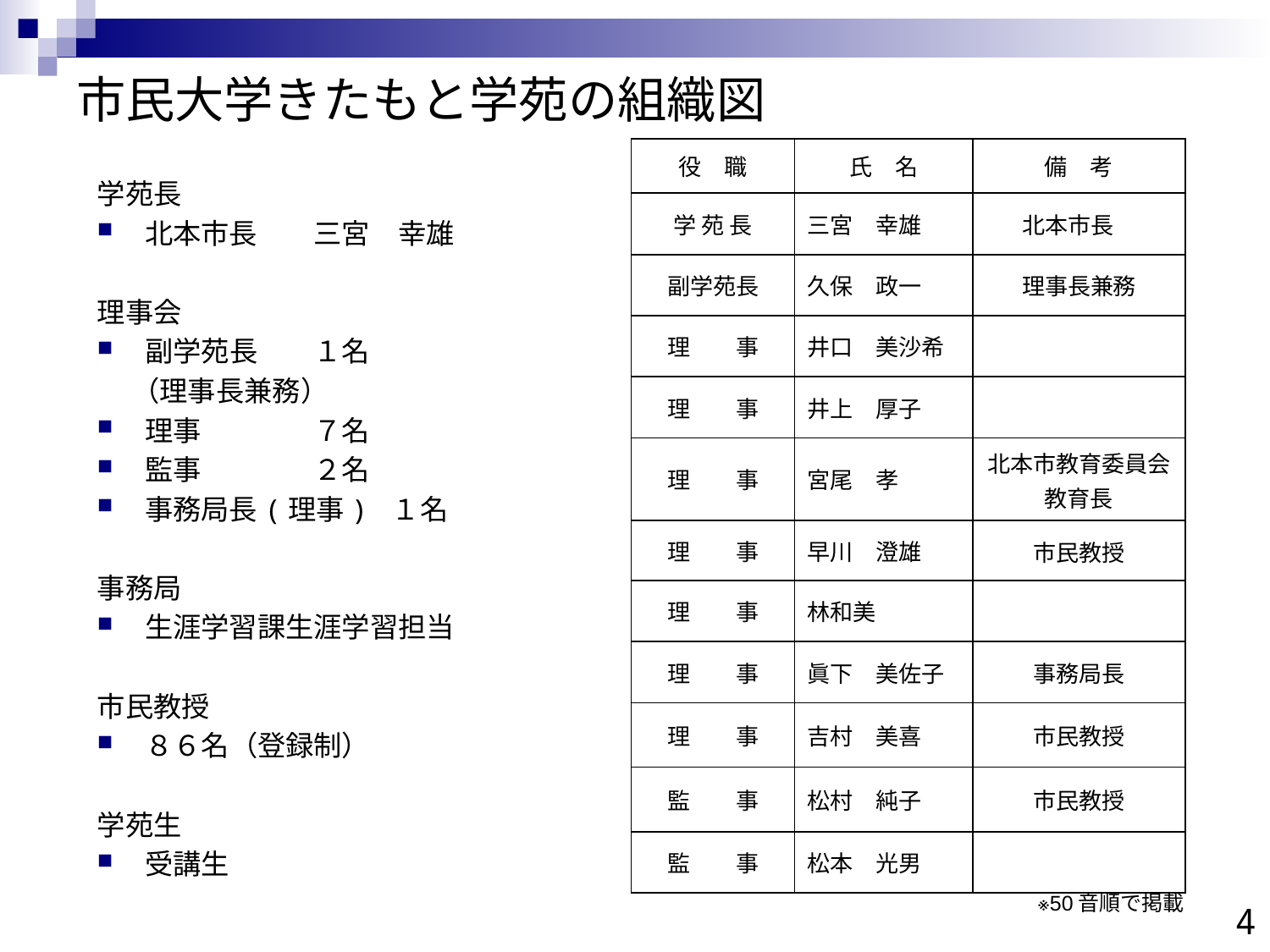

# 市民大学きたもと学苑の組織図
| 役　職 | 氏　名 | 備　考 |
| --- | --- | --- |
| 学 苑 長 | 三宮　幸雄 | 北本市長 |
| 副学苑長 | 久保　政一 | 理事長兼務 |
| 理　　事 | 井口　美沙希 |  |
| 理　　事 | 井上　厚子 |  |
| 理　　事 | 宮尾　孝 | 北本市教育委員会教育長 |
| 理　　事 | 早川　澄雄 | 市民教授 |
| 理　　事 | 林和美 |  |
| 理　　事 | 眞下　美佐子 | 事務局長 |
| 理　　事 | 吉村　美喜 | 市民教授 |
| 監　　事 | 松村　純子 | 市民教授 |
| 監　　事 | 松本　光男 |  |
|  |  |  |
学苑長
北本市長　　三宮　幸雄

理事会
副学苑長　　１名
　 （理事長兼務）
理事　　　　７名
監事　　　　２名
事務局長(理事) １名

事務局
生涯学習課生涯学習担当

市民教授
８６名（登録制）

学苑生
受講生

※50音順で掲載
4